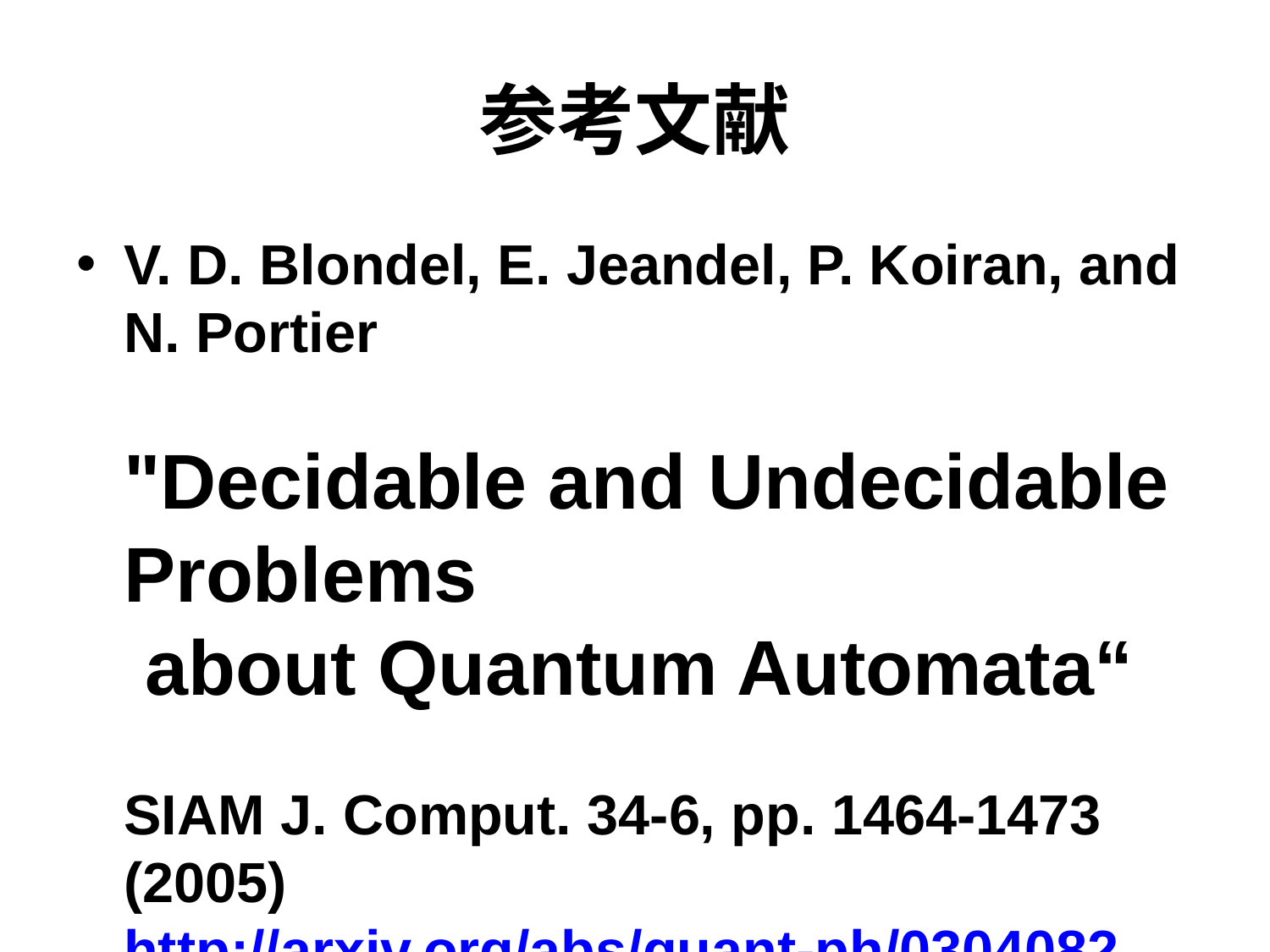

# 参考文献
V. D. Blondel, E. Jeandel, P. Koiran, and N. Portier
"Decidable and Undecidable Problems
 about Quantum Automata“
SIAM J. Comput. 34-6, pp. 1464-1473 (2005)
http://arxiv.org/abs/quant-ph/0304082